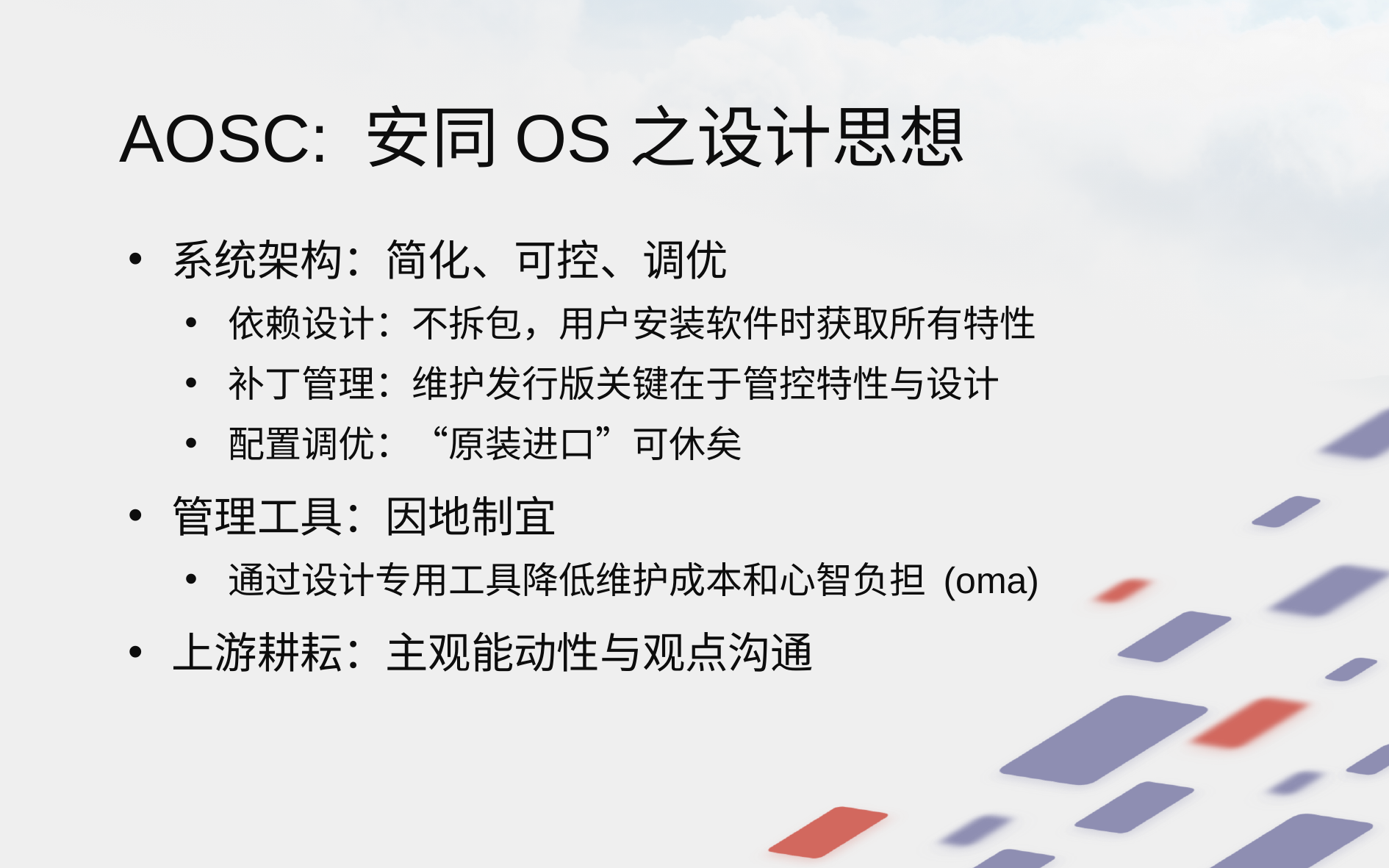

# AOSC: 安同 OS 之设计思想
系统架构：简化、可控、调优
依赖设计：不拆包，用户安装软件时获取所有特性
补丁管理：维护发行版关键在于管控特性与设计
配置调优：“原装进口”可休矣
管理工具：因地制宜
通过设计专用工具降低维护成本和心智负担 (oma)
上游耕耘：主观能动性与观点沟通